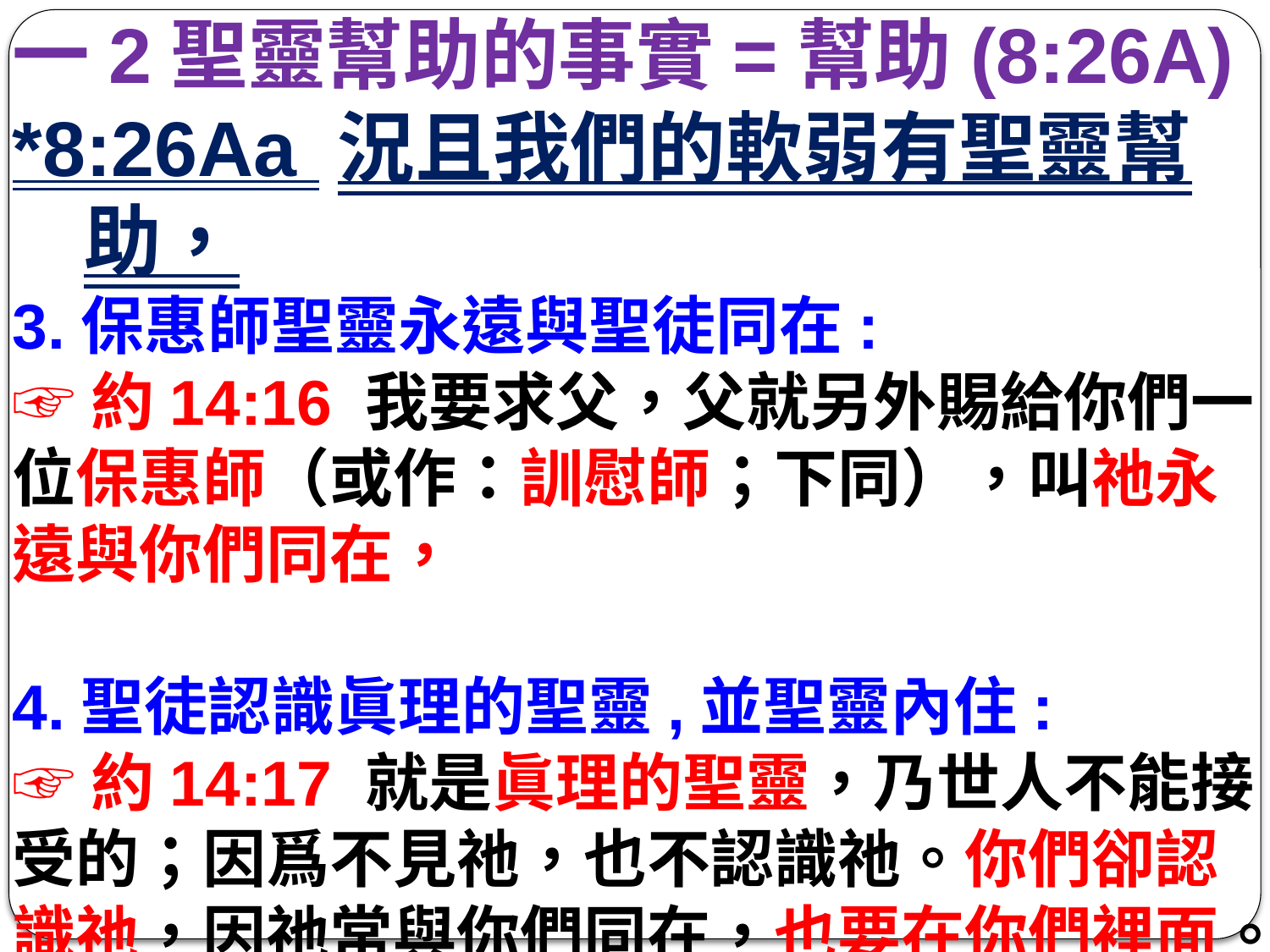

一2聖靈幫助的事實=幫助(8:26A)
*8:26Aa 況且我們的軟弱有聖靈幫助，
3.保惠師聖靈永遠與聖徒同在:
☞約14:16 我要求父，父就另外賜給你們一位保惠師（或作：訓慰師；下同），叫祂永遠與你們同在，

4.聖徒認識眞理的聖靈,並聖靈內住:
☞約14:17 就是眞理的聖靈，乃世人不能接受的；因爲不見祂，也不認識祂。你們卻認識祂，因祂常與你們同在，也要在你們裡面。